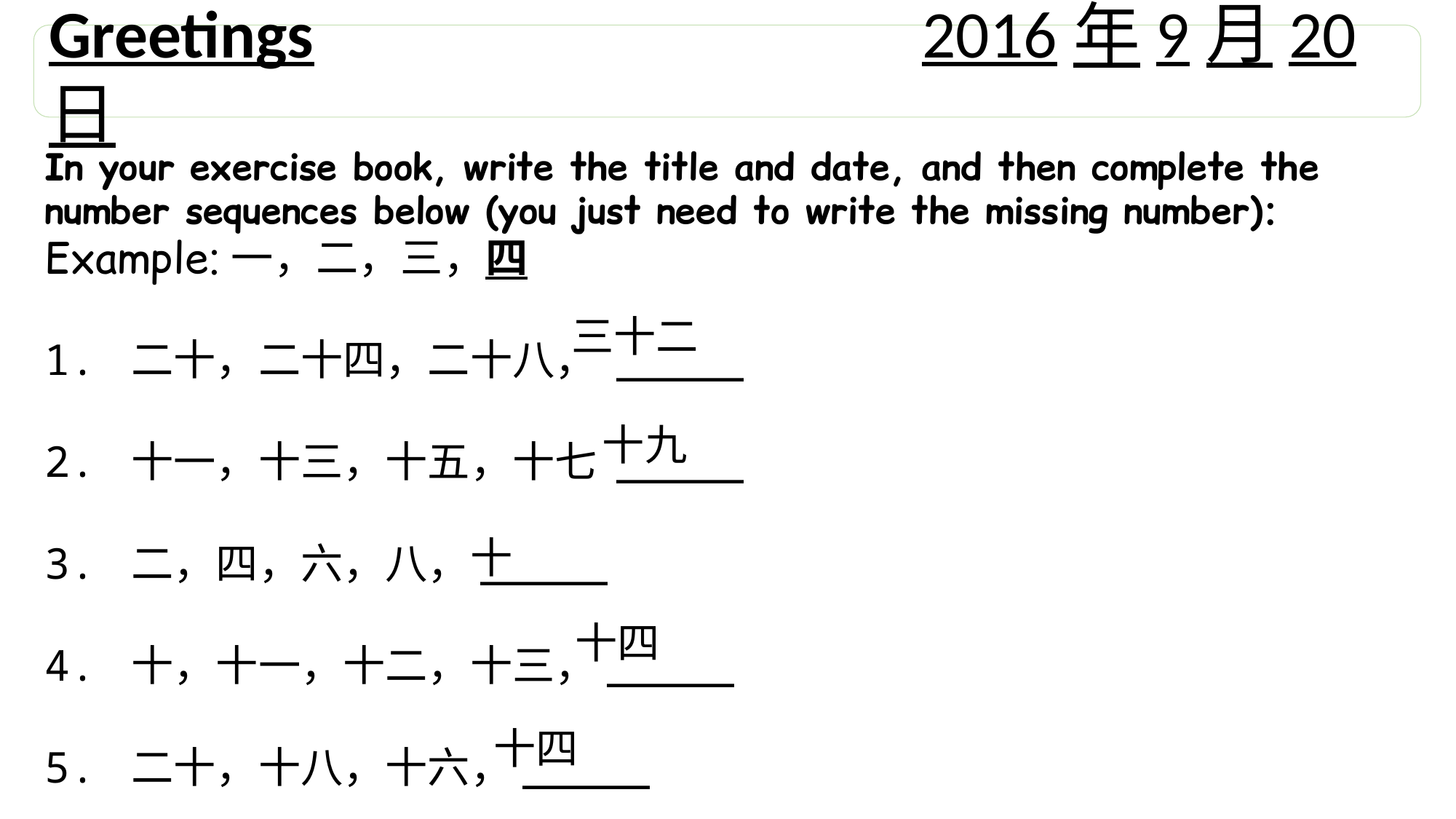

In your exercise book, write the title and date, and then complete the number sequences below (you just need to write the missing number):
Example:一，二，三，四

1. 二十，二十四，二十八， _____

2. 十一，十三，十五，十七 _____

3. 二，四，六，八，_____

4. 十，十一，十二，十三，_____

5. 二十，十八，十六，_____

Greetings						2016年9月20日
三十二
十九
十
十四
十四